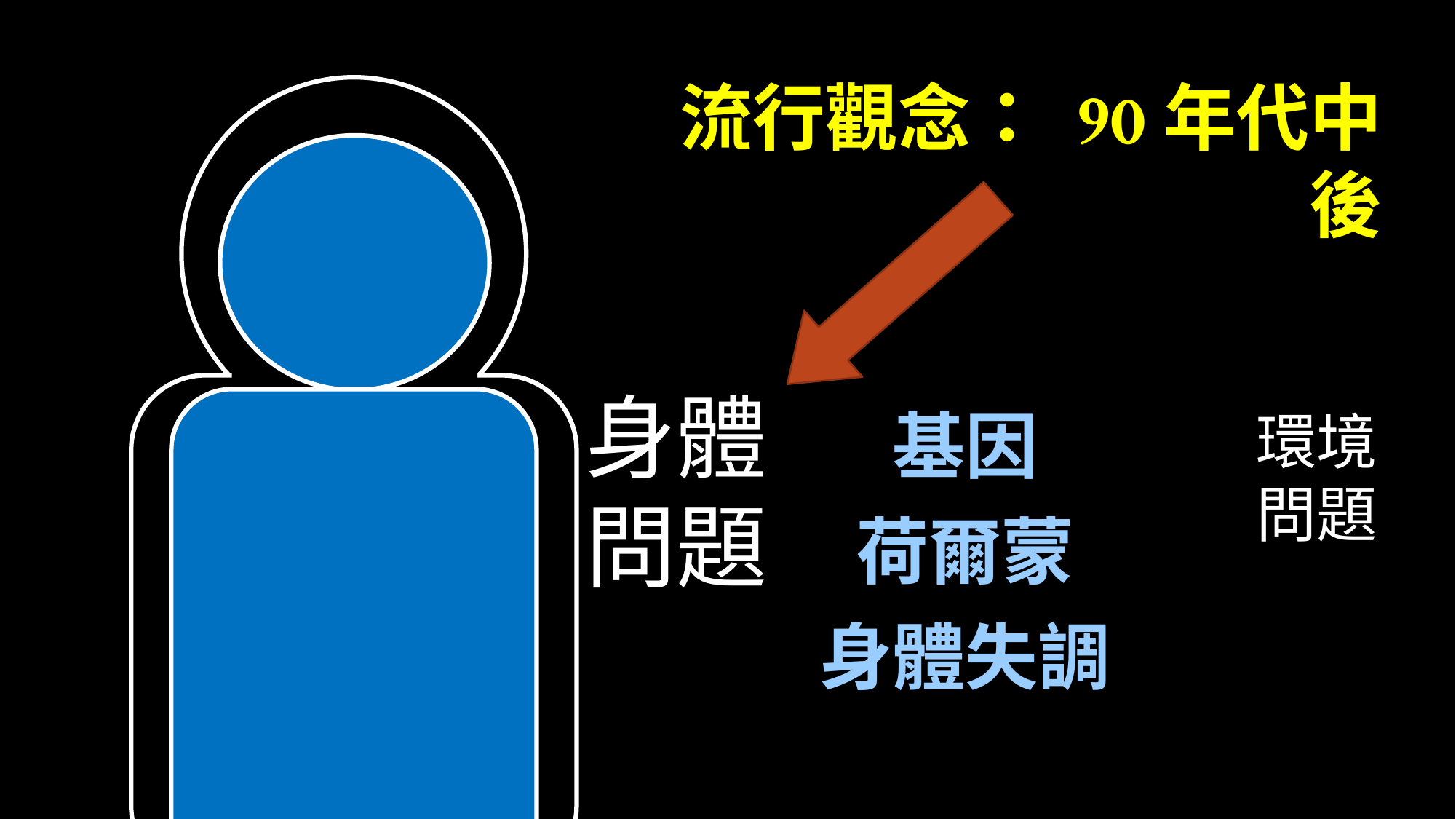

流行觀念： 90年代中後

身體
問題

基因
荷爾蒙
身體失調
環境
問題